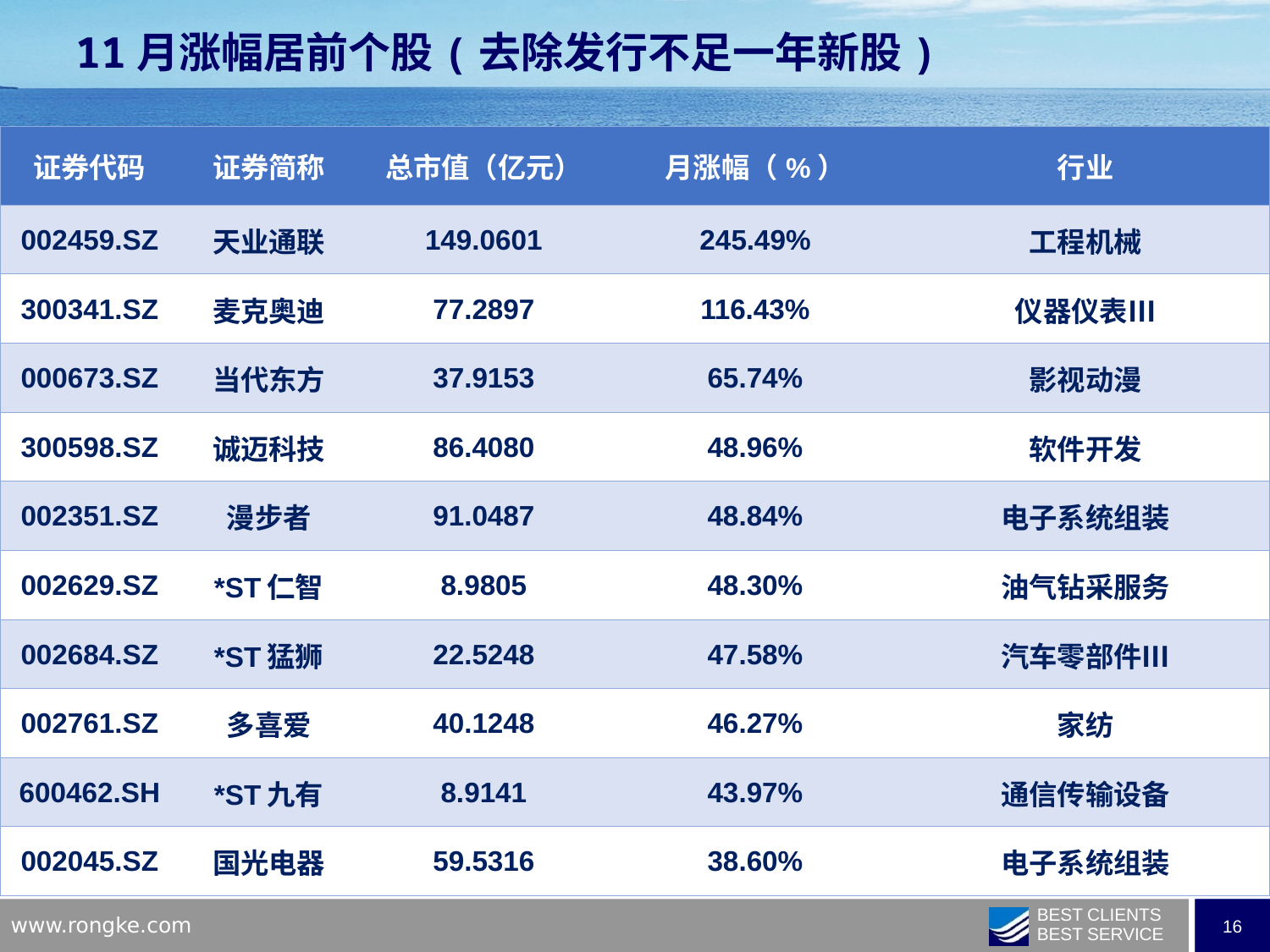

11月涨幅居前个股(去除发行不足一年新股)
| 证券代码 | 证券简称 | 总市值（亿元） | 月涨幅（%） | 行业 |
| --- | --- | --- | --- | --- |
| 002459.SZ | 天业通联 | 149.0601 | 245.49% | 工程机械 |
| 300341.SZ | 麦克奥迪 | 77.2897 | 116.43% | 仪器仪表Ⅲ |
| 000673.SZ | 当代东方 | 37.9153 | 65.74% | 影视动漫 |
| 300598.SZ | 诚迈科技 | 86.4080 | 48.96% | 软件开发 |
| 002351.SZ | 漫步者 | 91.0487 | 48.84% | 电子系统组装 |
| 002629.SZ | \*ST仁智 | 8.9805 | 48.30% | 油气钻采服务 |
| 002684.SZ | \*ST猛狮 | 22.5248 | 47.58% | 汽车零部件Ⅲ |
| 002761.SZ | 多喜爱 | 40.1248 | 46.27% | 家纺 |
| 600462.SH | \*ST九有 | 8.9141 | 43.97% | 通信传输设备 |
| 002045.SZ | 国光电器 | 59.5316 | 38.60% | 电子系统组装 |